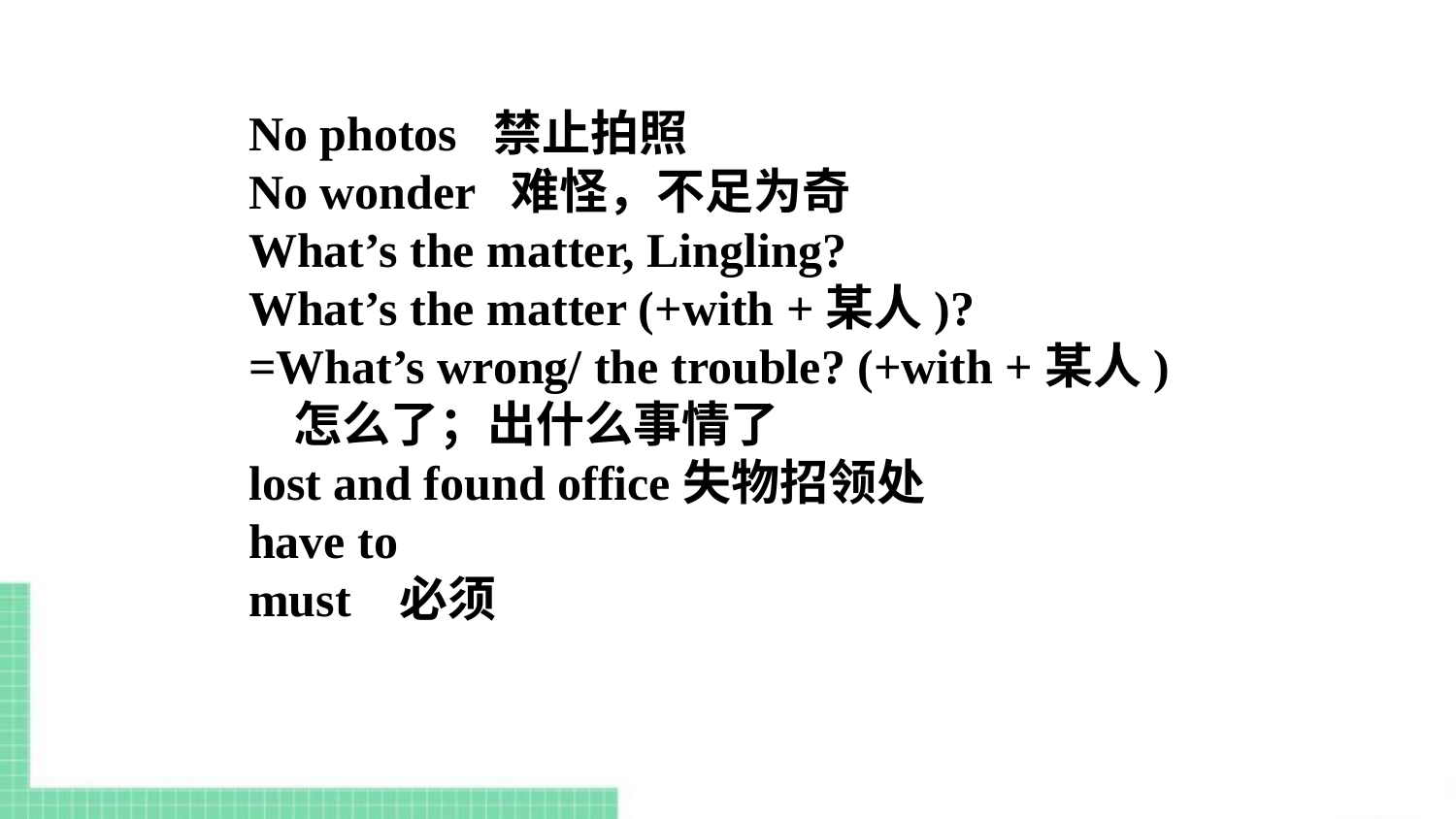

No photos  禁止拍照
No wonder  难怪，不足为奇
What’s the matter, Lingling?
What’s the matter (+with +某人)?
=What’s wrong/ the trouble? (+with +某人)
   怎么了；出什么事情了
lost and found office失物招领处
have to
must   必须